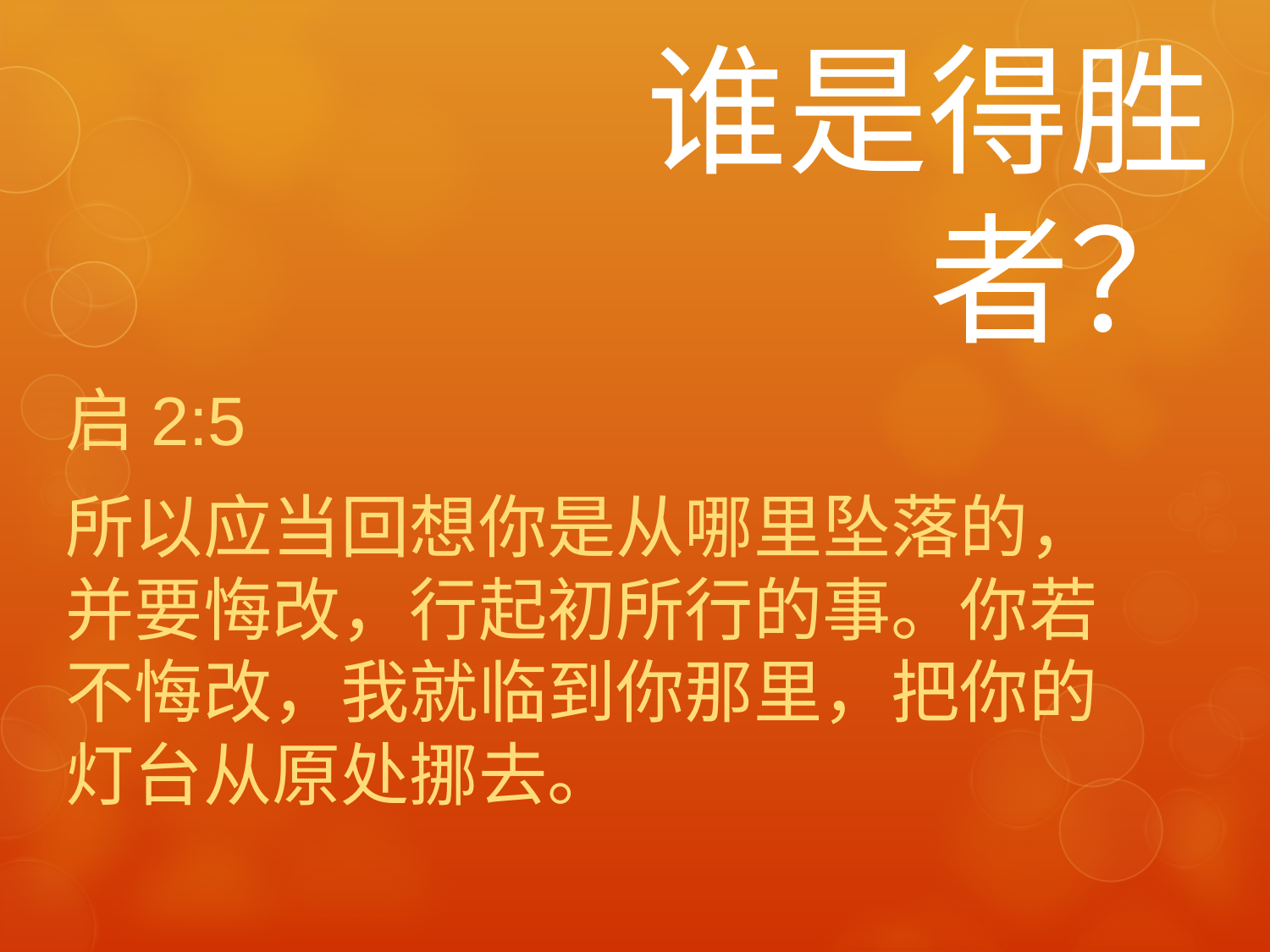

# 谁是得胜者？
启2:5
所以应当回想你是从哪里坠落的，并要悔改，行起初所行的事。你若不悔改，我就临到你那里，把你的灯台从原处挪去。